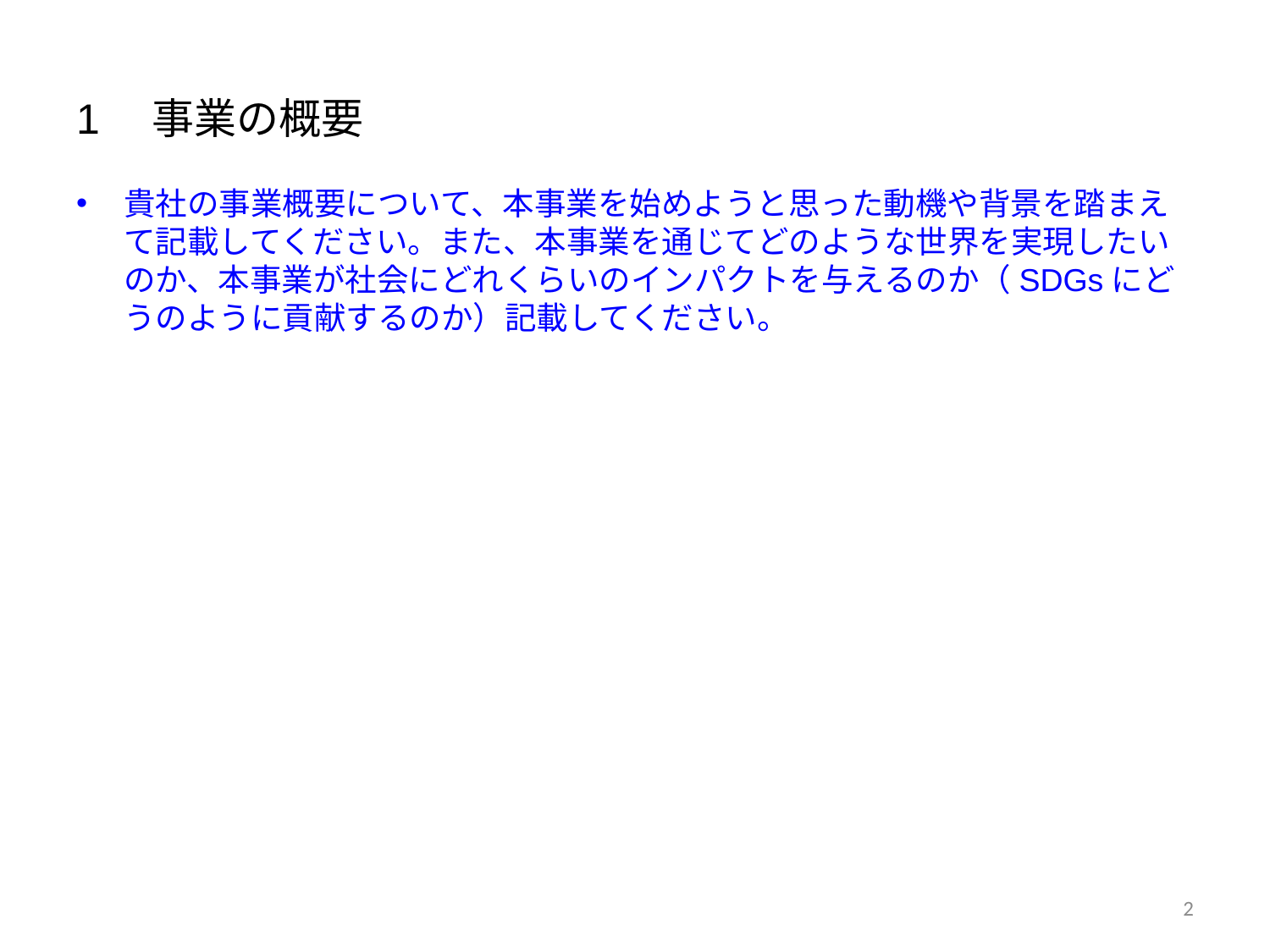

# 1　事業の概要
貴社の事業概要について、本事業を始めようと思った動機や背景を踏まえて記載してください。また、本事業を通じてどのような世界を実現したいのか、本事業が社会にどれくらいのインパクトを与えるのか（SDGsにどうのように貢献するのか）記載してください。
2